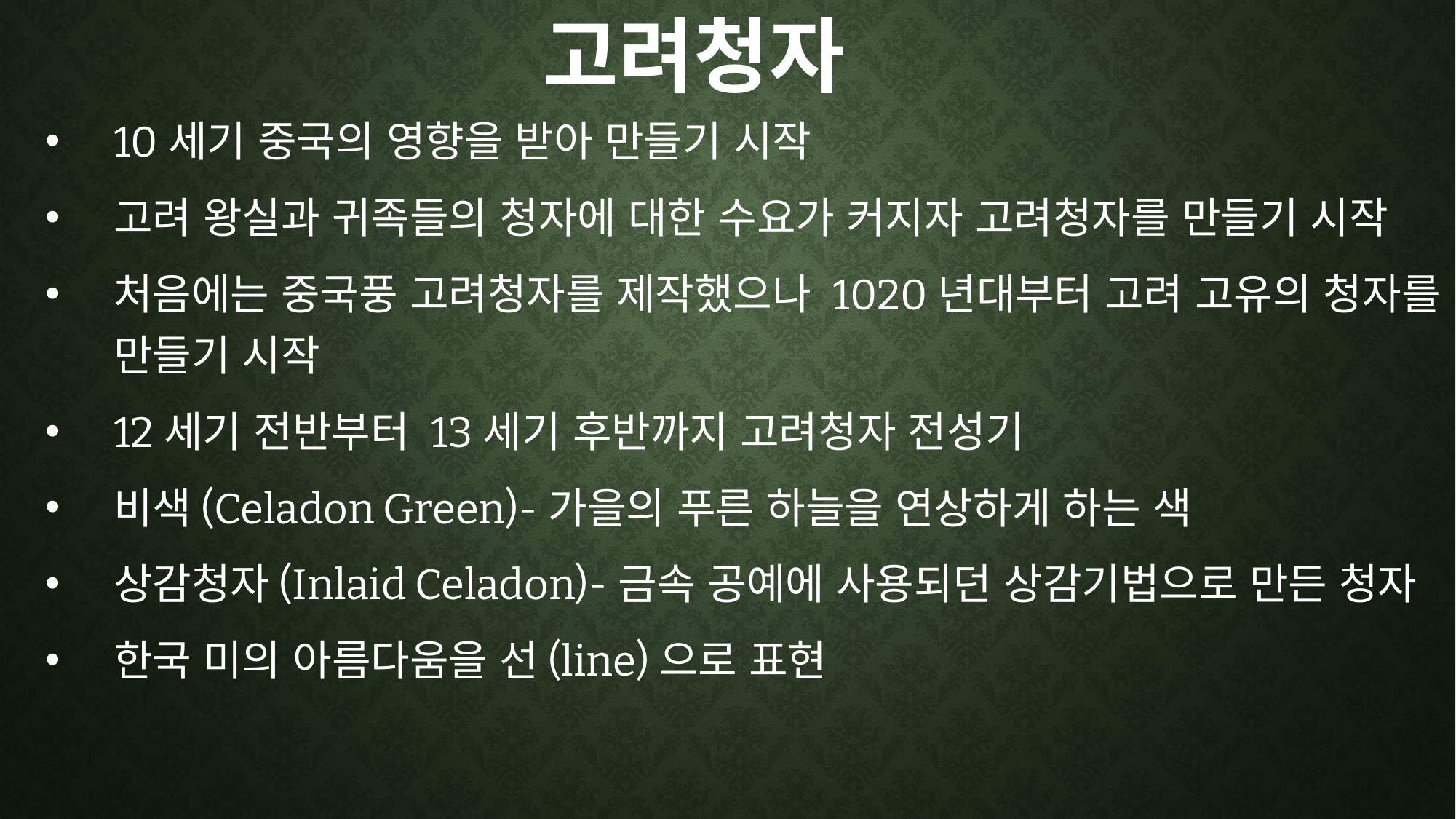

# 고려청자
10세기 중국의 영향을 받아 만들기 시작
고려 왕실과 귀족들의 청자에 대한 수요가 커지자 고려청자를 만들기 시작
처음에는 중국풍 고려청자를 제작했으나 1020년대부터 고려 고유의 청자를 만들기 시작
12세기 전반부터 13세기 후반까지 고려청자 전성기
비색(Celadon Green)-가을의 푸른 하늘을 연상하게 하는 색
상감청자(Inlaid Celadon)-금속 공예에 사용되던 상감기법으로 만든 청자
한국 미의 아름다움을 선(line)으로 표현